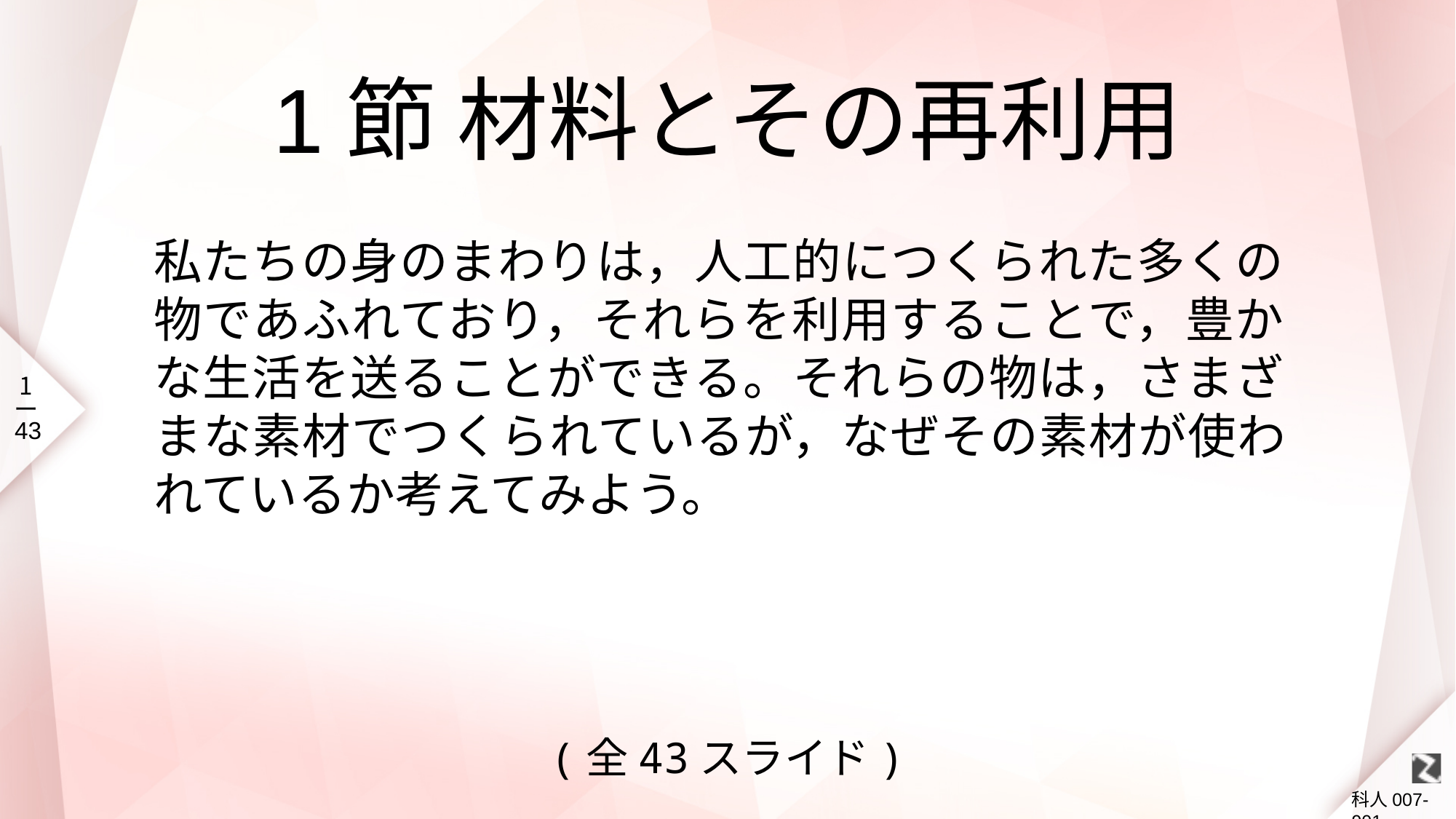

1節 材料とその再利用
私たちの身のまわりは，人工的につくられた多くの物であふれており，それらを利用することで，豊かな生活を送ることができる。それらの物は，さまざまな素材でつくられているが，なぜその素材が使われているか考えてみよう。
(全43スライド)